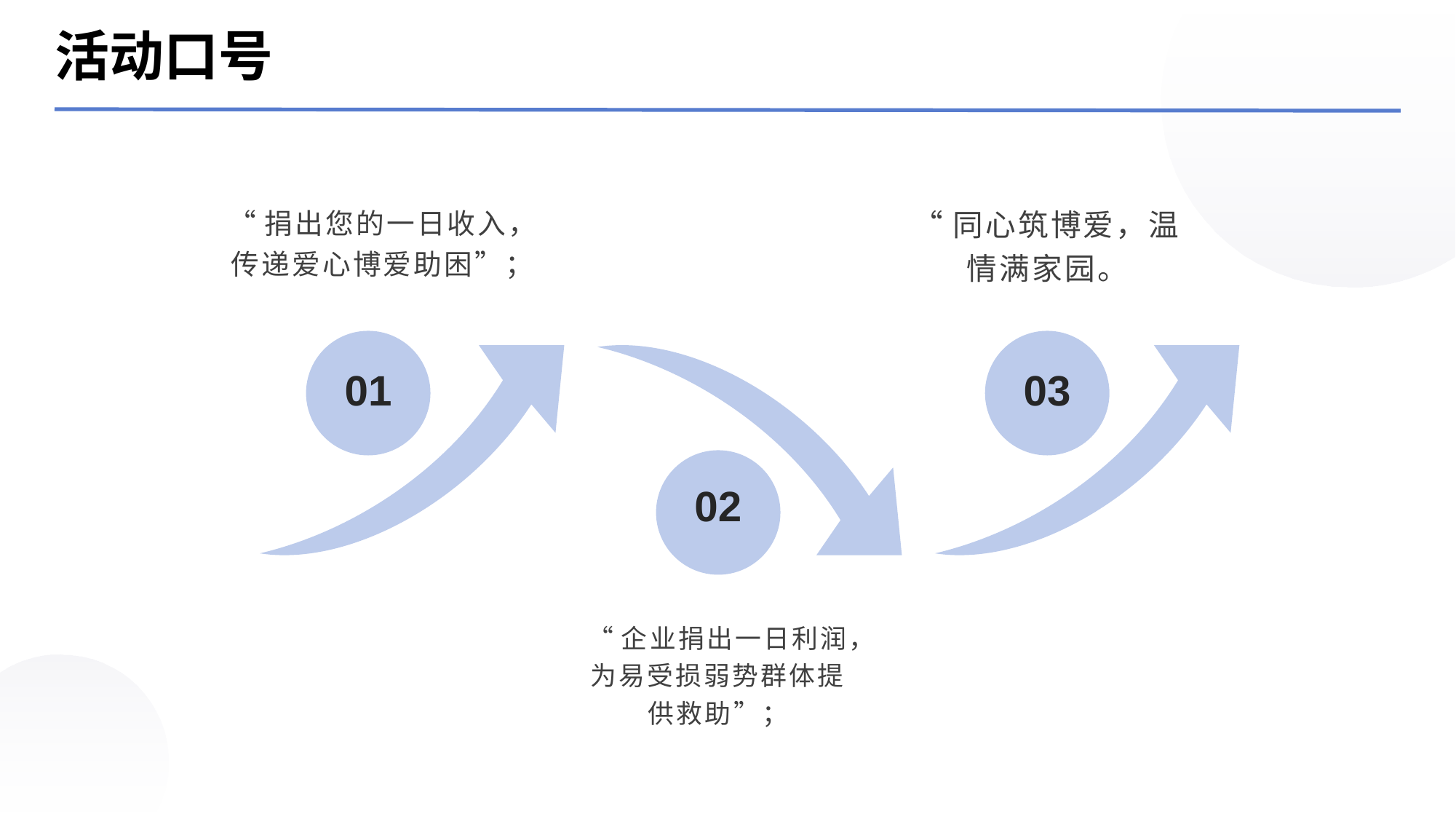

活动口号
“捐出您的一日收入，传递爱心博爱助困”；
“同心筑博爱，温情满家园。

01
03

02
“企业捐出一日利润，为易受损弱势群体提供救助”；